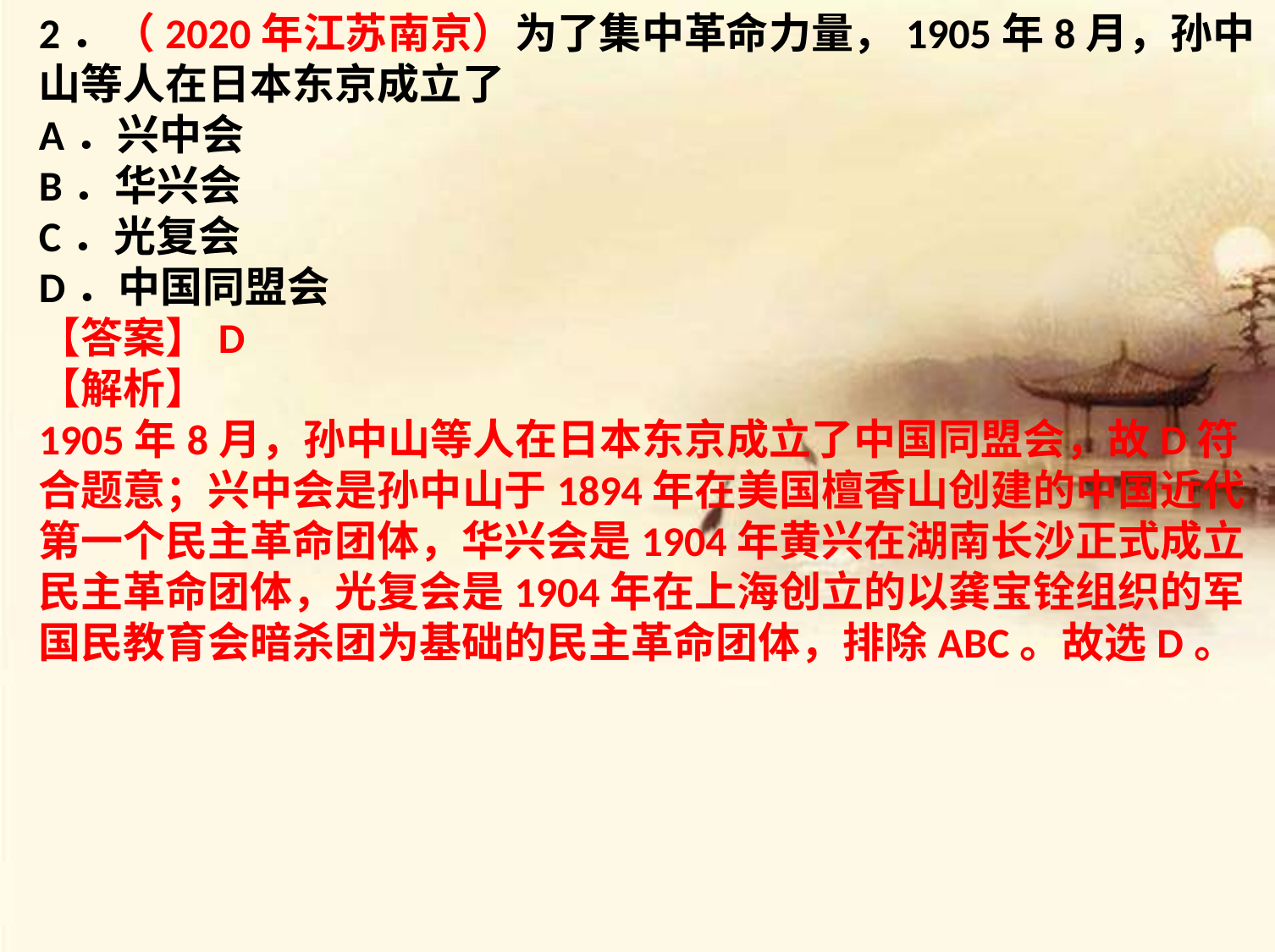

2．（2020年江苏南京）为了集中革命力量，1905年8月，孙中山等人在日本东京成立了
A．兴中会
B．华兴会
C．光复会
D．中国同盟会
【答案】D
【解析】
1905年8月，孙中山等人在日本东京成立了中国同盟会，故D符合题意；兴中会是孙中山于1894年在美国檀香山创建的中国近代第一个民主革命团体，华兴会是1904年黄兴在湖南长沙正式成立民主革命团体，光复会是1904年在上海创立的以龚宝铨组织的军国民教育会暗杀团为基础的民主革命团体，排除ABC。故选D。